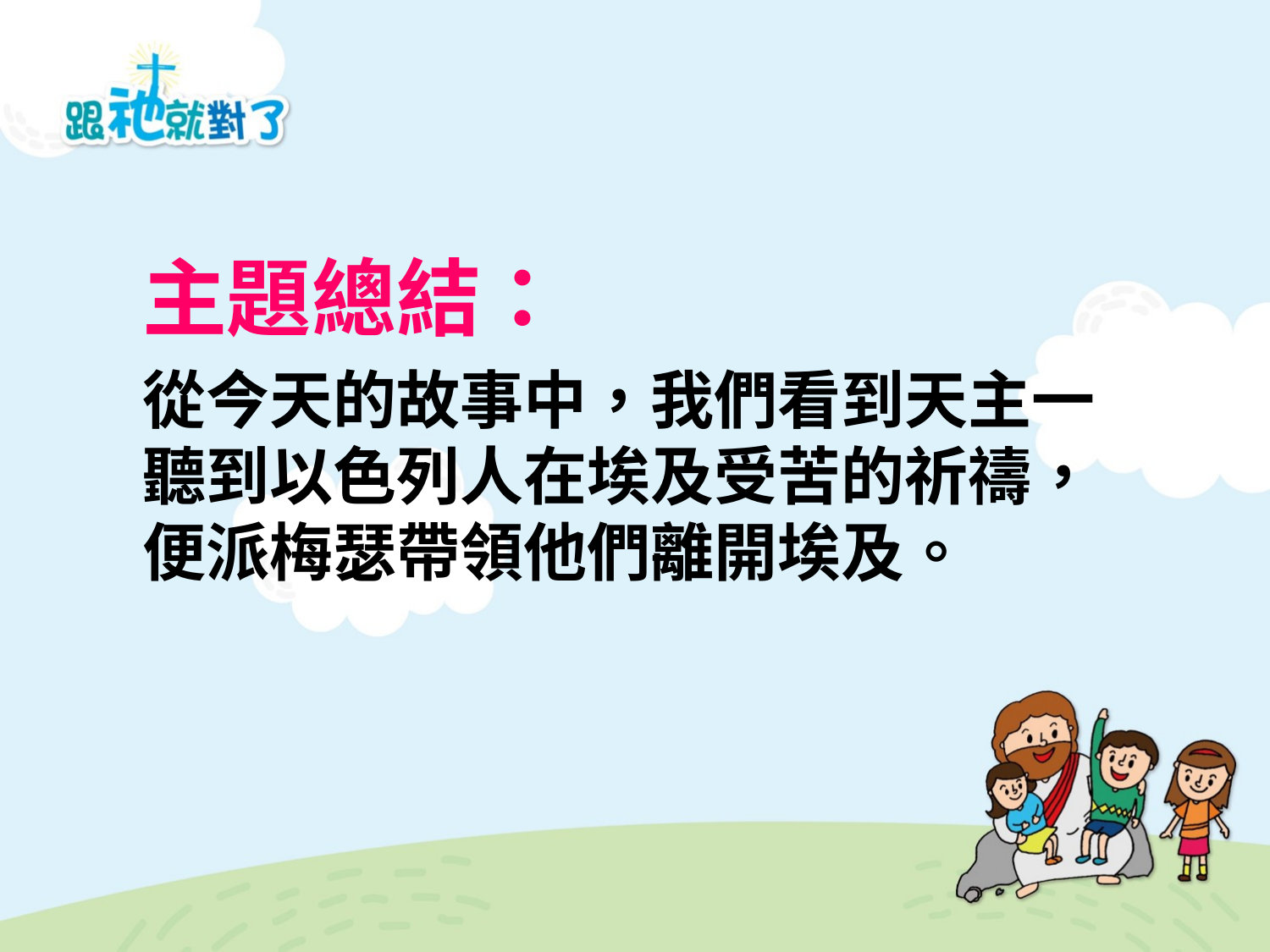

主題總結：
從今天的故事中，我們看到天主一聽到以色列人在埃及受苦的祈禱，便派梅瑟帶領他們離開埃及。